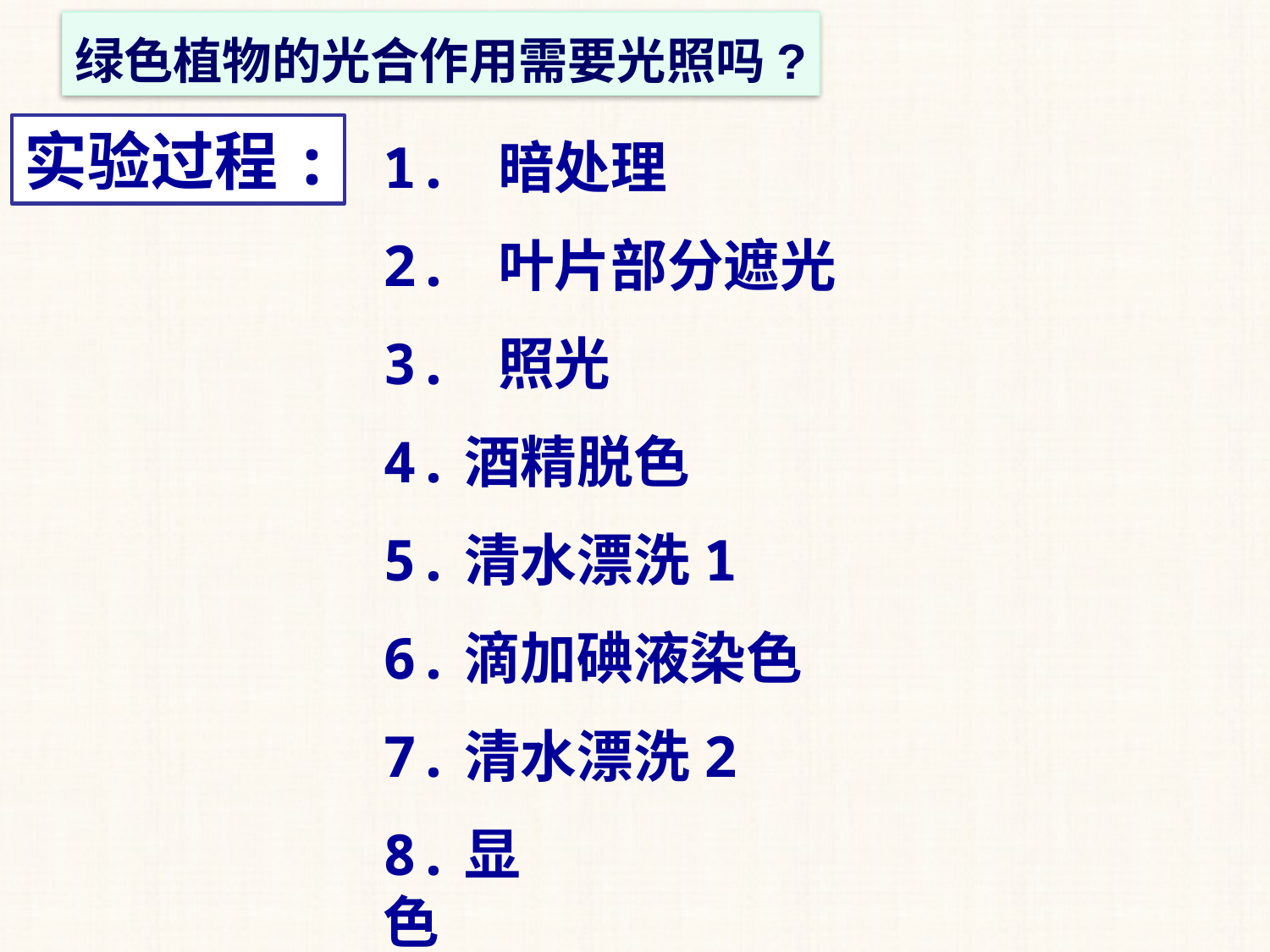

绿色植物的光合作用需要光照吗?
实验过程:
1. 暗处理
2. 叶片部分遮光
3. 照光
4.酒精脱色
5.清水漂洗1
6.滴加碘液染色
7.清水漂洗2
8.显色